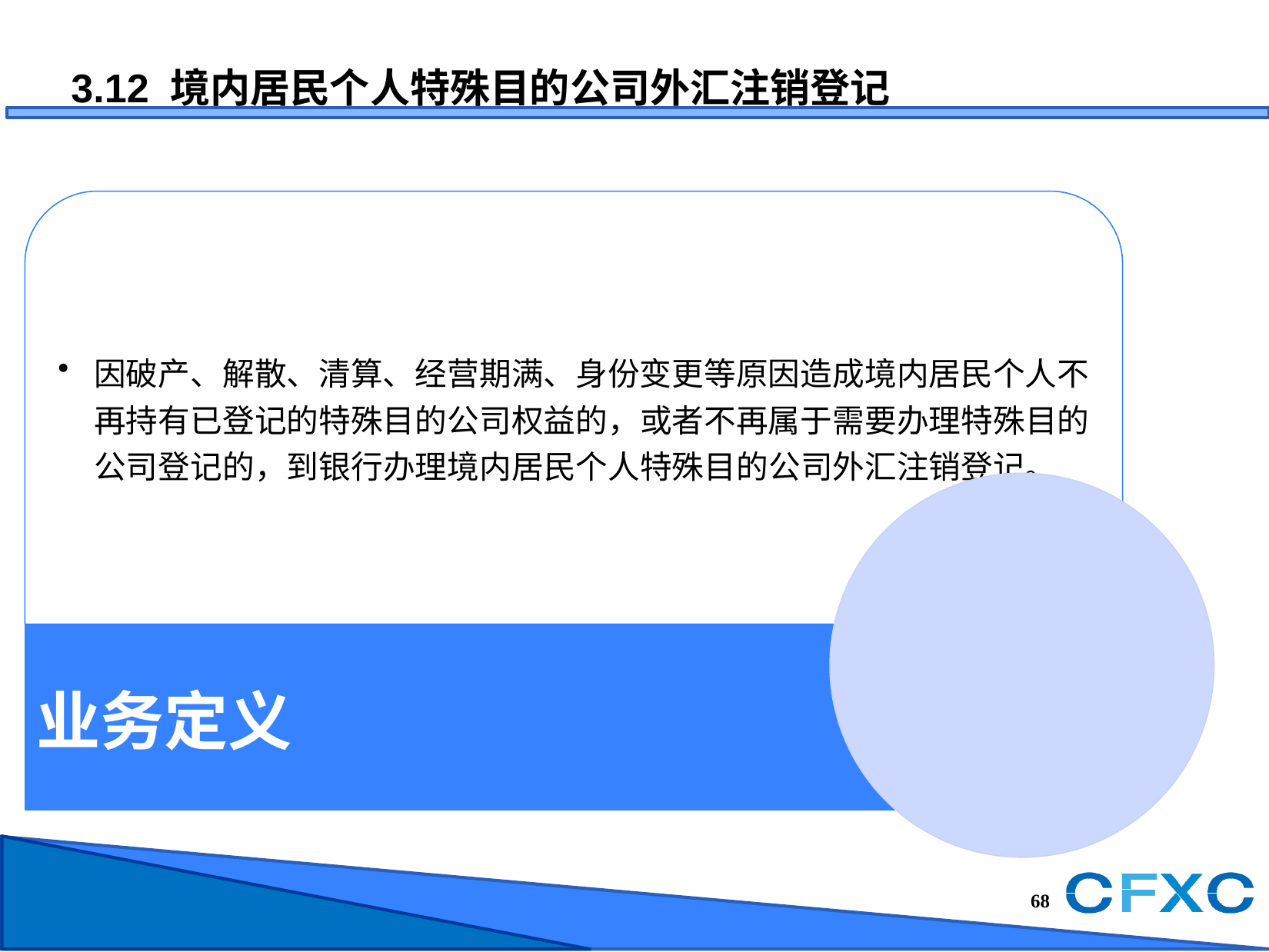

3.12 境内居民个人特殊目的公司外汇注销登记
业务定义
因破产、解散、清算、经营期满、身份变更等原因造成境内居民个人不再持有已登记的特殊目的公司权益的，或者不再属于需要办理特殊目的公司登记的，到银行办理境内居民个人特殊目的公司外汇注销登记。
68